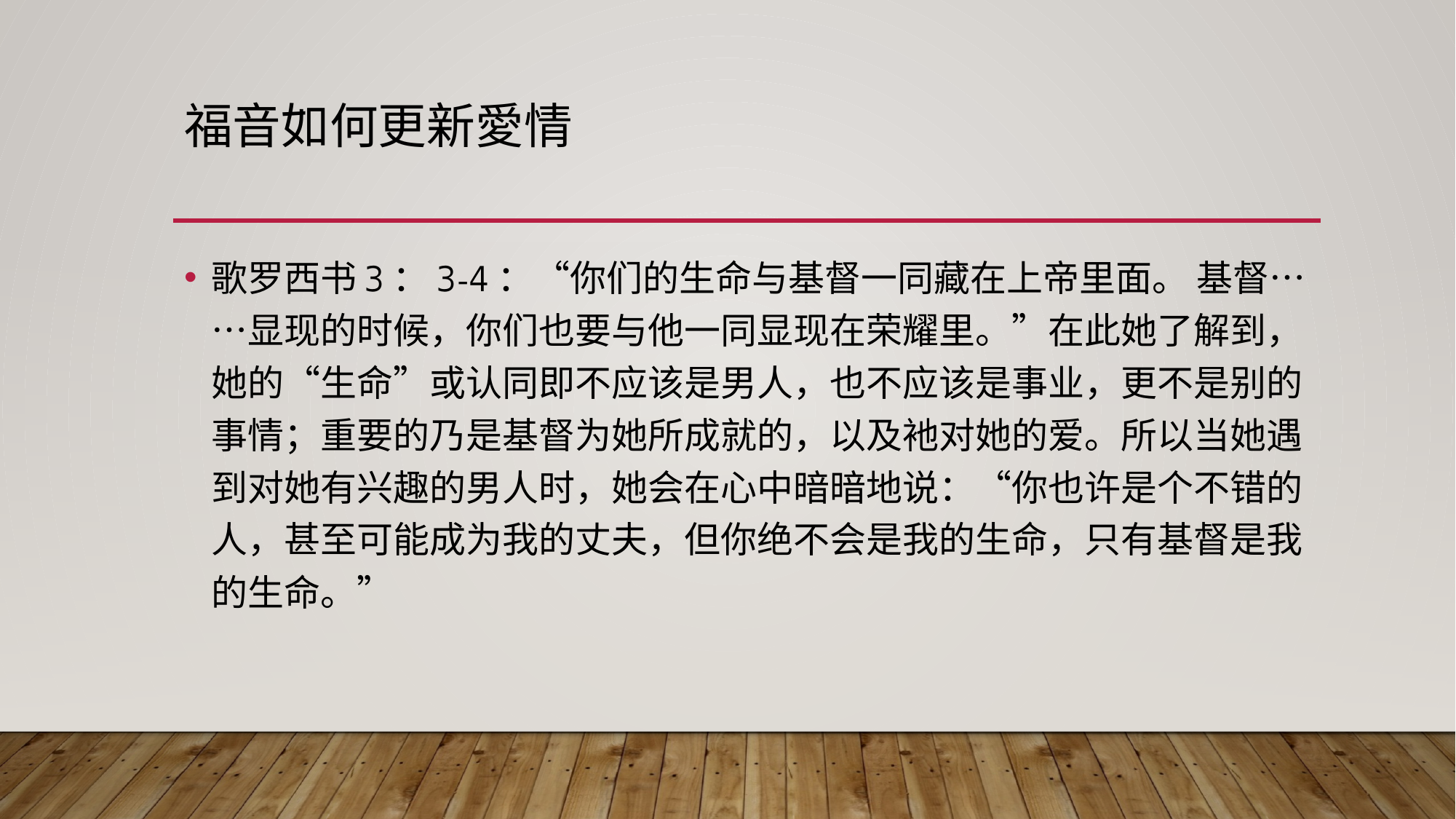

# 福音如何更新愛情
歌罗西书3：3-4：“你们的生命与基督一同藏在上帝里面。 基督……显现的时候，你们也要与他一同显现在荣耀里。”在此她了解到，她的“生命”或认同即不应该是男人，也不应该是事业，更不是别的事情；重要的乃是基督为她所成就的，以及衪对她的爱。所以当她遇到对她有兴趣的男人时，她会在心中暗暗地说：“你也许是个不错的人，甚至可能成为我的丈夫，但你绝不会是我的生命，只有基督是我的生命。”